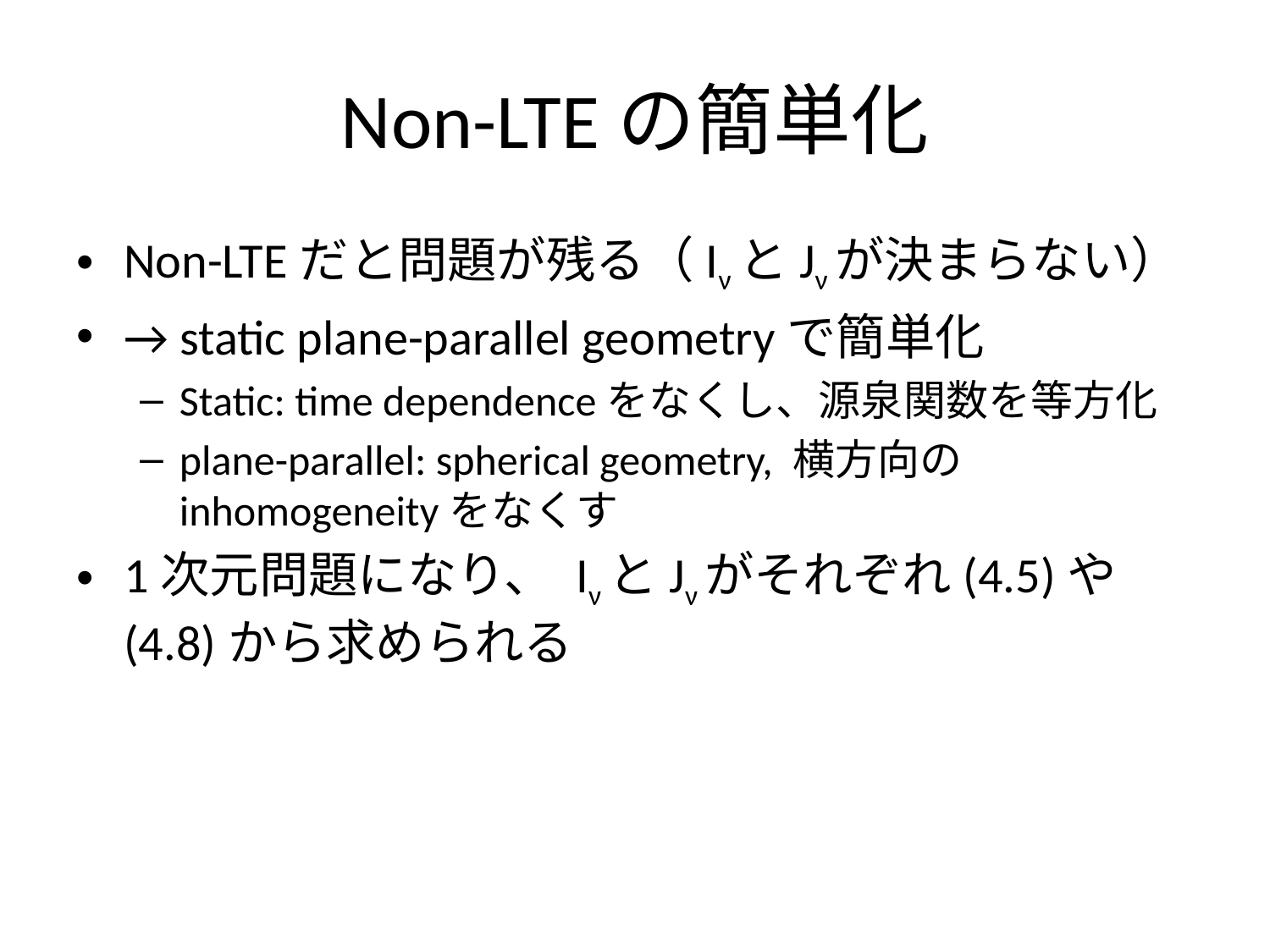

# Non-LTEの簡単化
Non-LTEだと問題が残る（IνとJνが決まらない）
→ static plane-parallel geometryで簡単化
Static: time dependenceをなくし、源泉関数を等方化
plane-parallel: spherical geometry, 横方向のinhomogeneityをなくす
1次元問題になり、 IνとJνがそれぞれ(4.5)や(4.8)から求められる